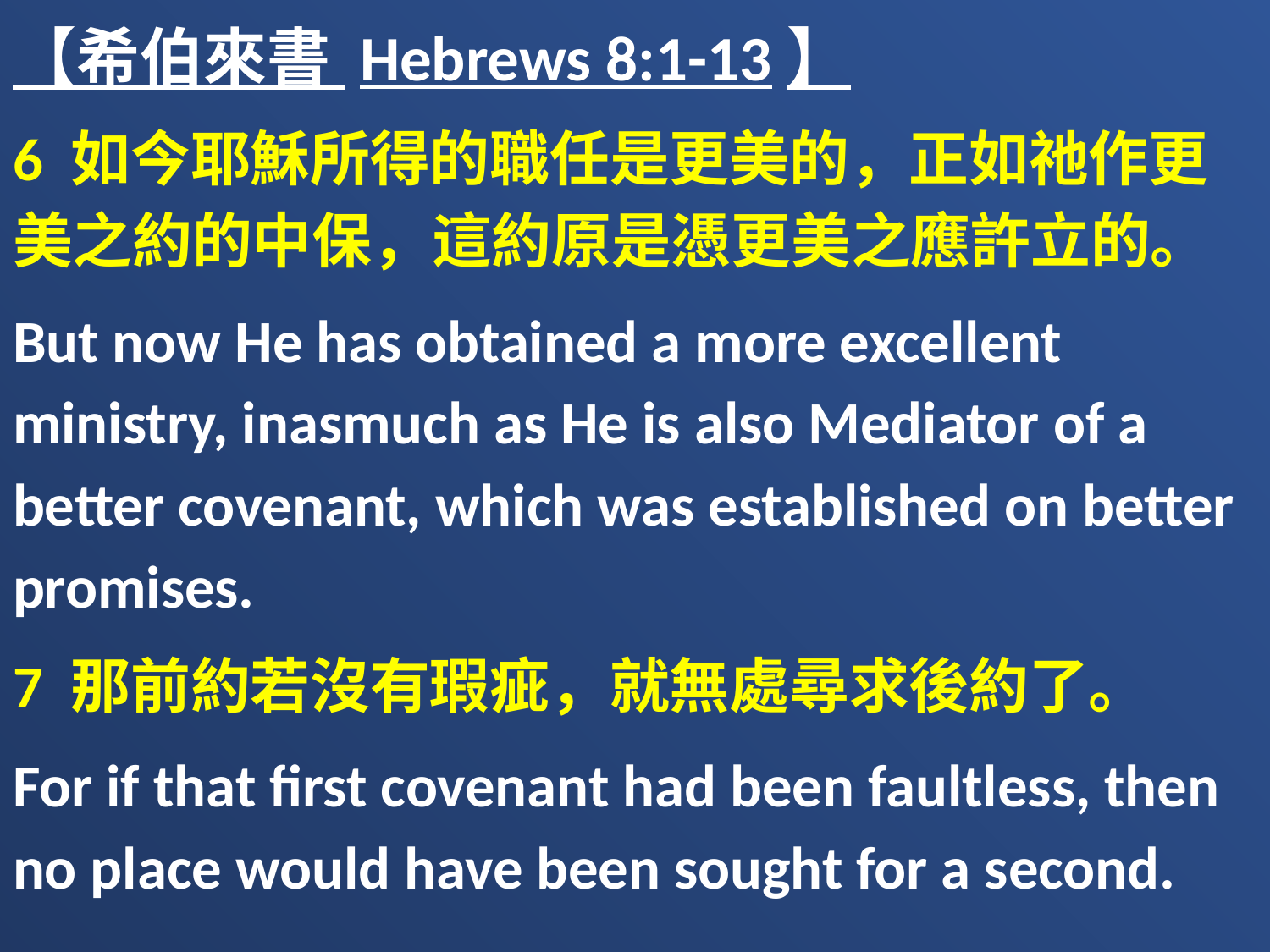

【希伯來書 Hebrews 8:1-13】
6 如今耶穌所得的職任是更美的，正如祂作更美之約的中保，這約原是憑更美之應許立的。
But now He has obtained a more excellent ministry, inasmuch as He is also Mediator of a better covenant, which was established on better promises.
7 那前約若沒有瑕疵，就無處尋求後約了。
For if that first covenant had been faultless, then no place would have been sought for a second.